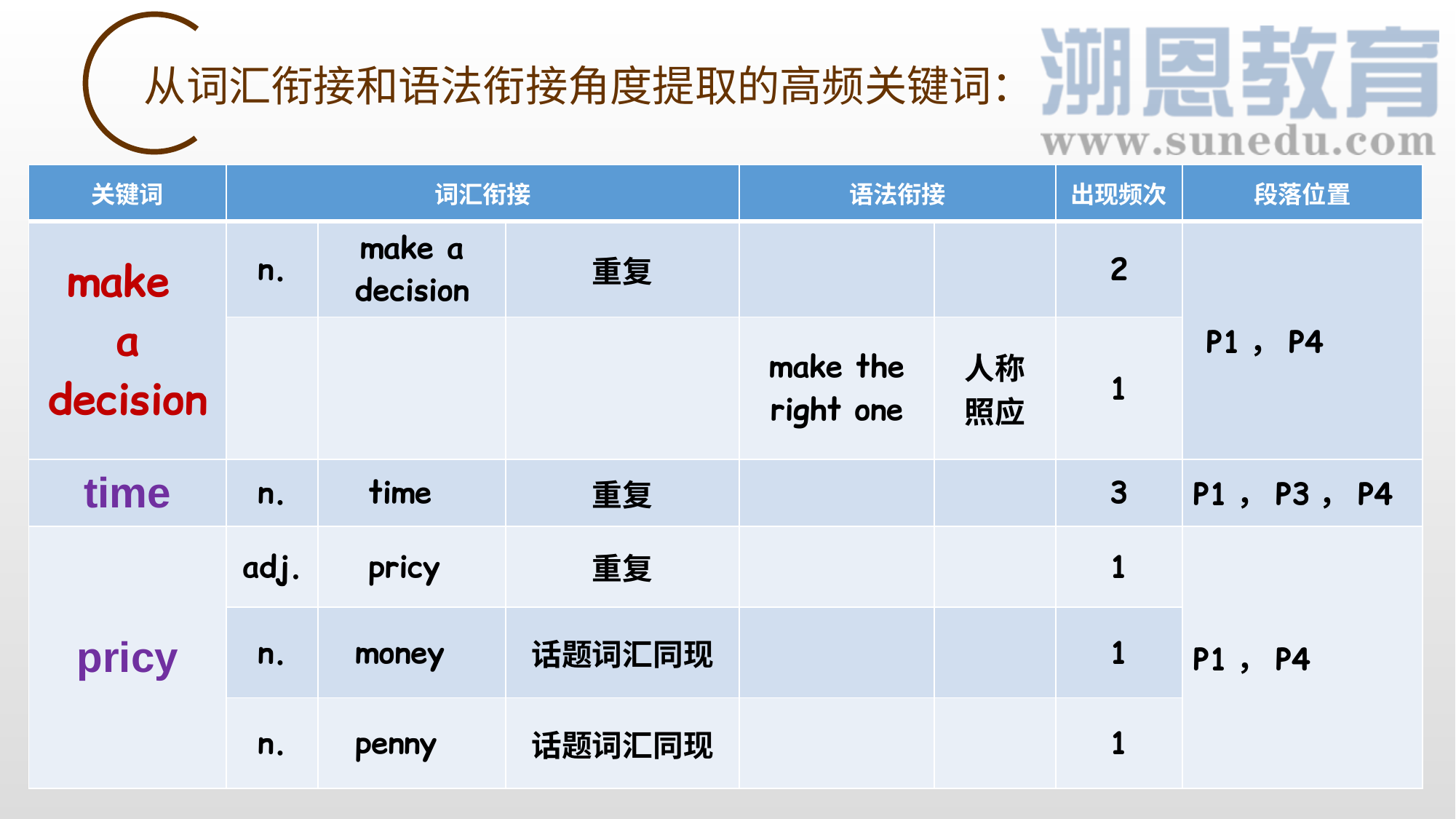

从词汇衔接和语法衔接角度提取的高频关键词：
| 关键词 | 词汇衔接 |  |  | 语法衔接 |  | 出现频次 | 段落位置 |
| --- | --- | --- | --- | --- | --- | --- | --- |
| make a decision | n. | make a decision | 重复 |  |  | 2 | P1，P4 |
|  |  |  |  | make the right one | 人称 照应 | 1 |  |
| time | n. | time | 重复 |  |  | 3 | P1，P3，P4 |
| pricy | adj. | pricy | 重复 |  |  | 1 | P1，P4 |
|  | n. | money | 话题词汇同现 |  |  | 1 |  |
|  | n. | penny | 话题词汇同现 |  |  | 1 |  |